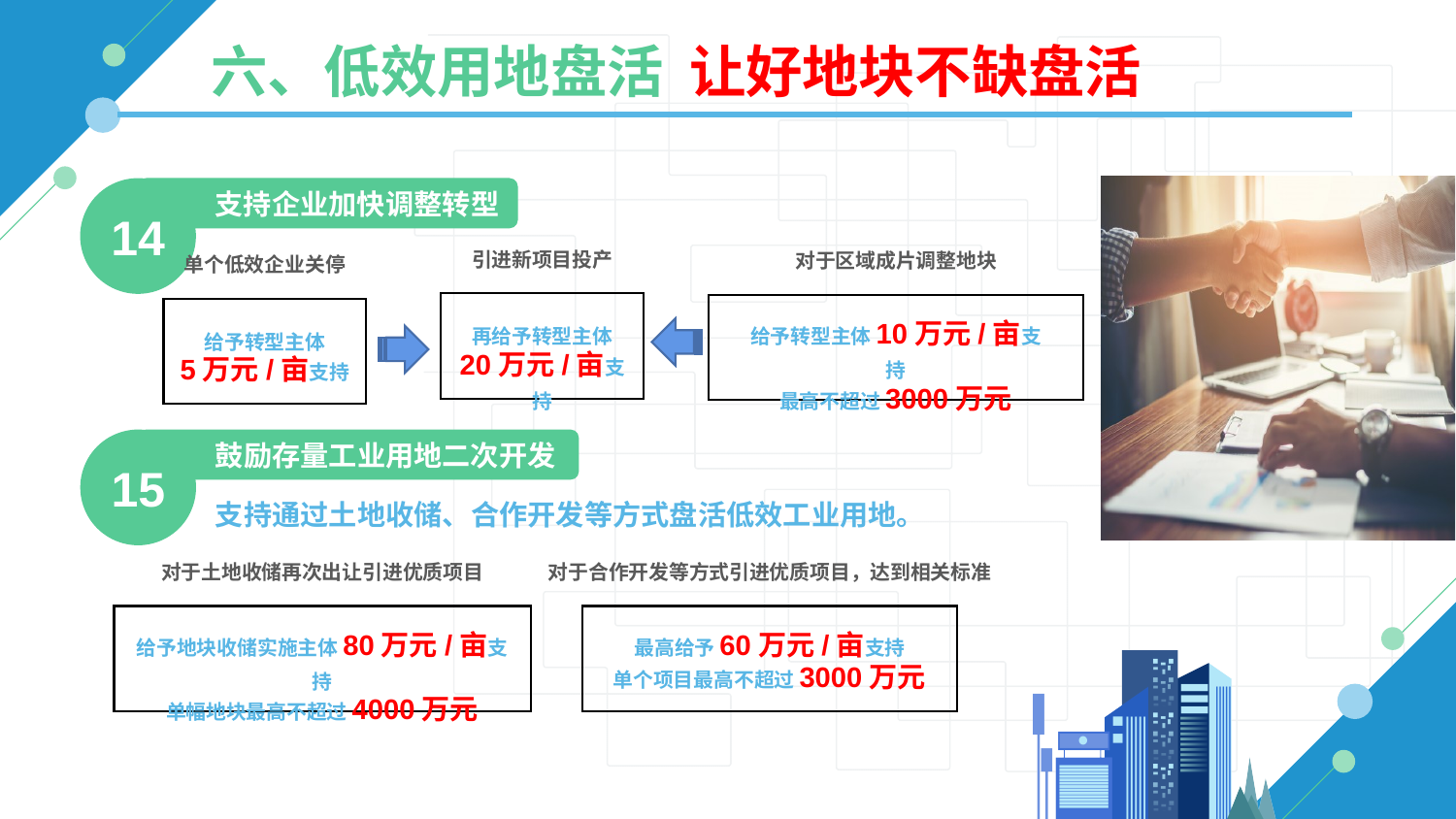

六、低效用地盘活  让好地块不缺盘活

14
支持企业加快调整转型
引进新项目投产

再给予转型主体
20万元/亩支持
对于区域成片调整地块

给予转型主体10万元/亩支持
最高不超过3000万元
单个低效企业关停

给予转型主体
5万元/亩支持

15
鼓励存量工业用地二次开发
支持通过土地收储、合作开发等方式盘活低效工业用地。
对于土地收储再次出让引进优质项目

给予地块收储实施主体80万元/亩支持
单幅地块最高不超过4000万元
对于合作开发等方式引进优质项目，达到相关标准

最高给予60万元/亩支持
单个项目最高不超过3000万元